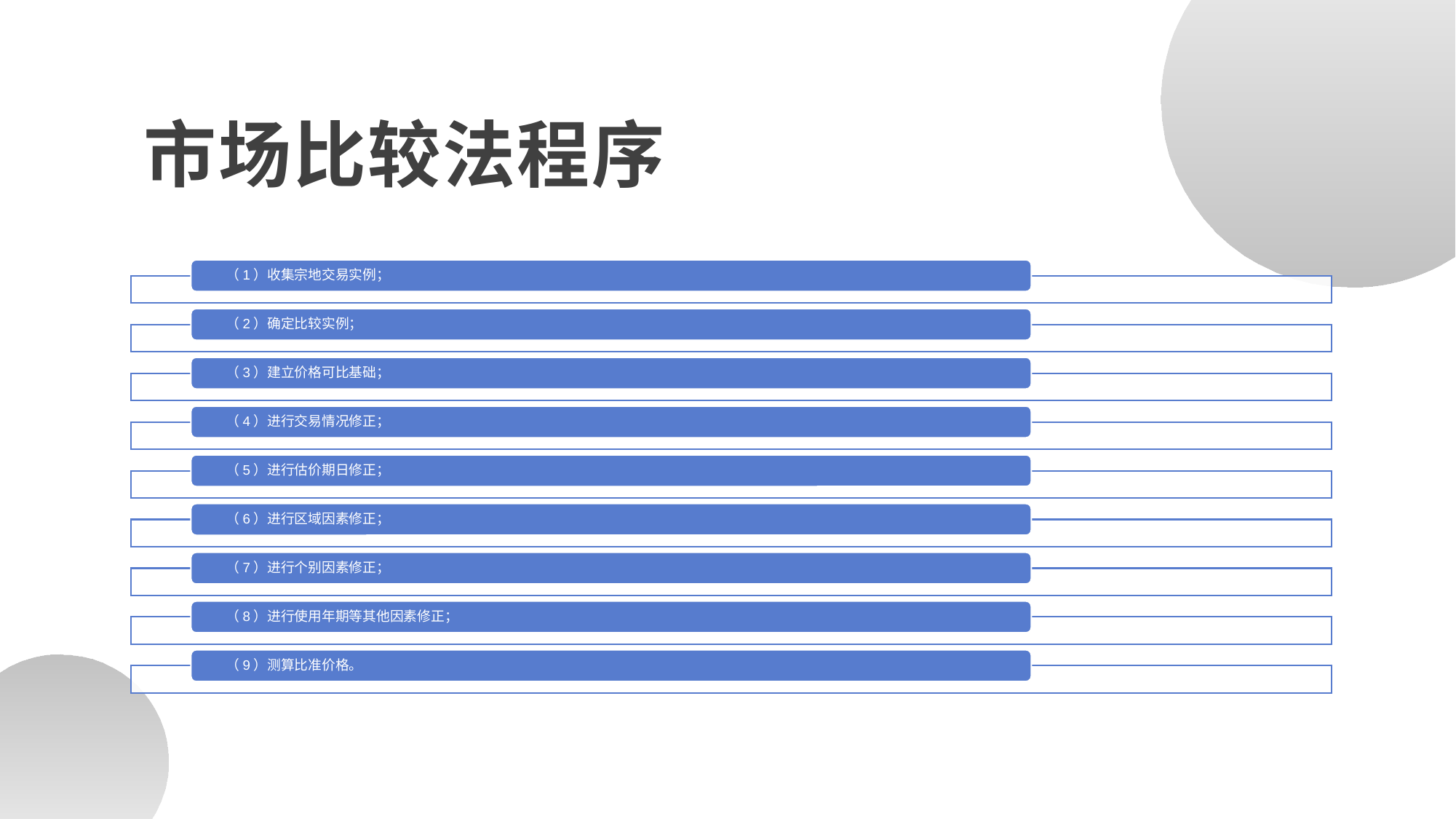

市场比较法程序
（1）收集宗地交易实例；
（2）确定比较实例；
（3）建立价格可比基础；
（4）进行交易情况修正；
（5）进行估价期日修正；
（6）进行区域因素修正；
（7）进行个别因素修正；
（8）进行使用年期等其他因素修正；
（9）测算比准价格。